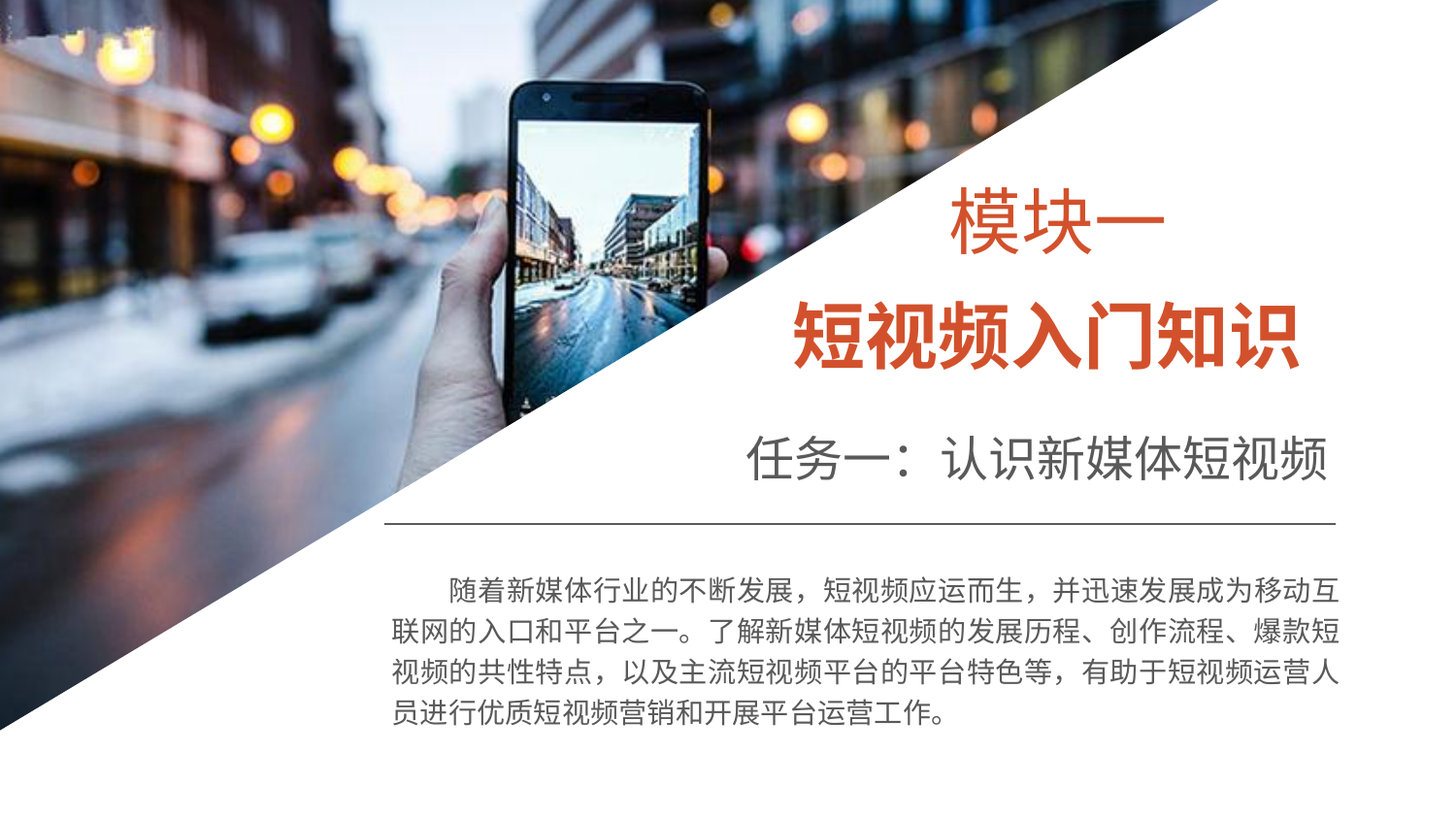

模块一
短视频入门知识
任务一：认识新媒体短视频
随着新媒体行业的不断发展，短视频应运而生，并迅速发展成为移动互联网的入口和平台之一。了解新媒体短视频的发展历程、创作流程、爆款短视频的共性特点，以及主流短视频平台的平台特色等，有助于短视频运营人员进行优质短视频营销和开展平台运营工作。